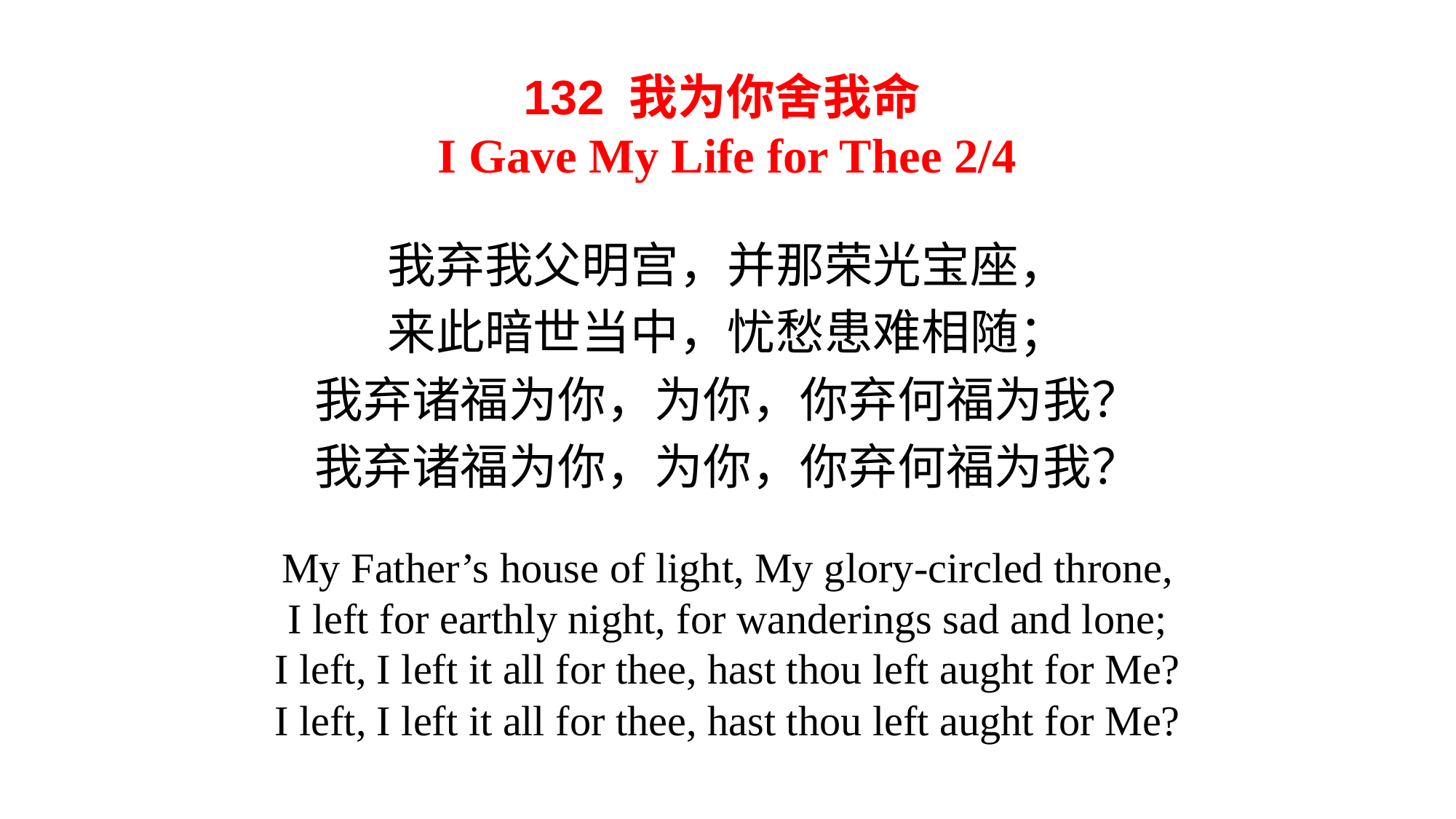

132 我为你舍我命
I Gave My Life for Thee 2/4
我弃我父明宫，并那荣光宝座，
来此暗世当中，忧愁患难相随；
我弃诸福为你，为你，你弃何福为我？
我弃诸福为你，为你，你弃何福为我？

My Father’s house of light, My glory-circled throne,
I left for earthly night, for wanderings sad and lone;
I left, I left it all for thee, hast thou left aught for Me?
I left, I left it all for thee, hast thou left aught for Me?